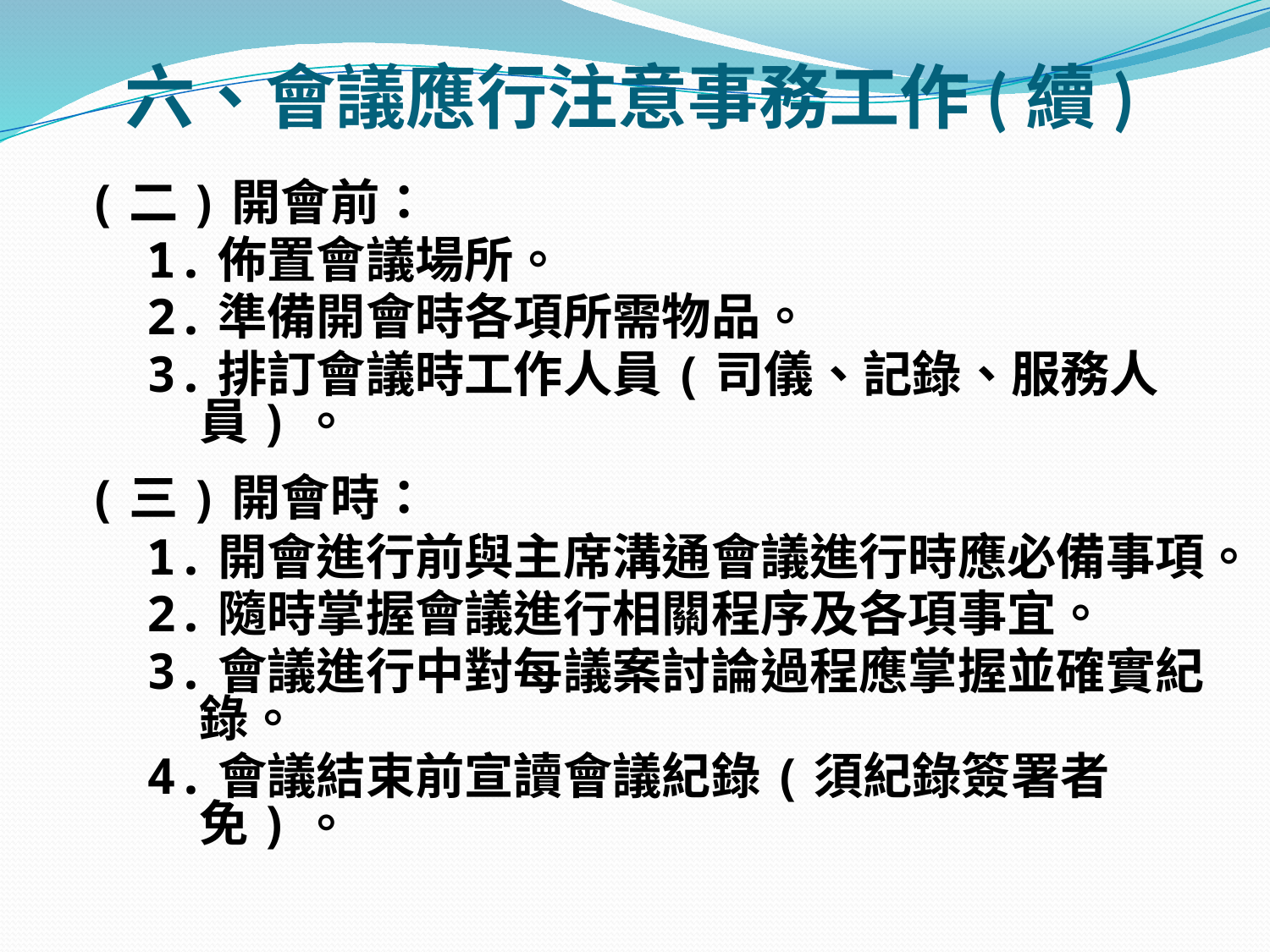

# 六、會議應行注意事務工作(續)
(二)開會前：
  1.佈置會議場所。
  2.準備開會時各項所需物品。
  3.排訂會議時工作人員(司儀、記錄、服務人員)。
(三)開會時：
  1.開會進行前與主席溝通會議進行時應必備事項。
  2.隨時掌握會議進行相關程序及各項事宜。
  3.會議進行中對每議案討論過程應掌握並確實紀錄。
  4.會議結束前宣讀會議紀錄(須紀錄簽署者免)。